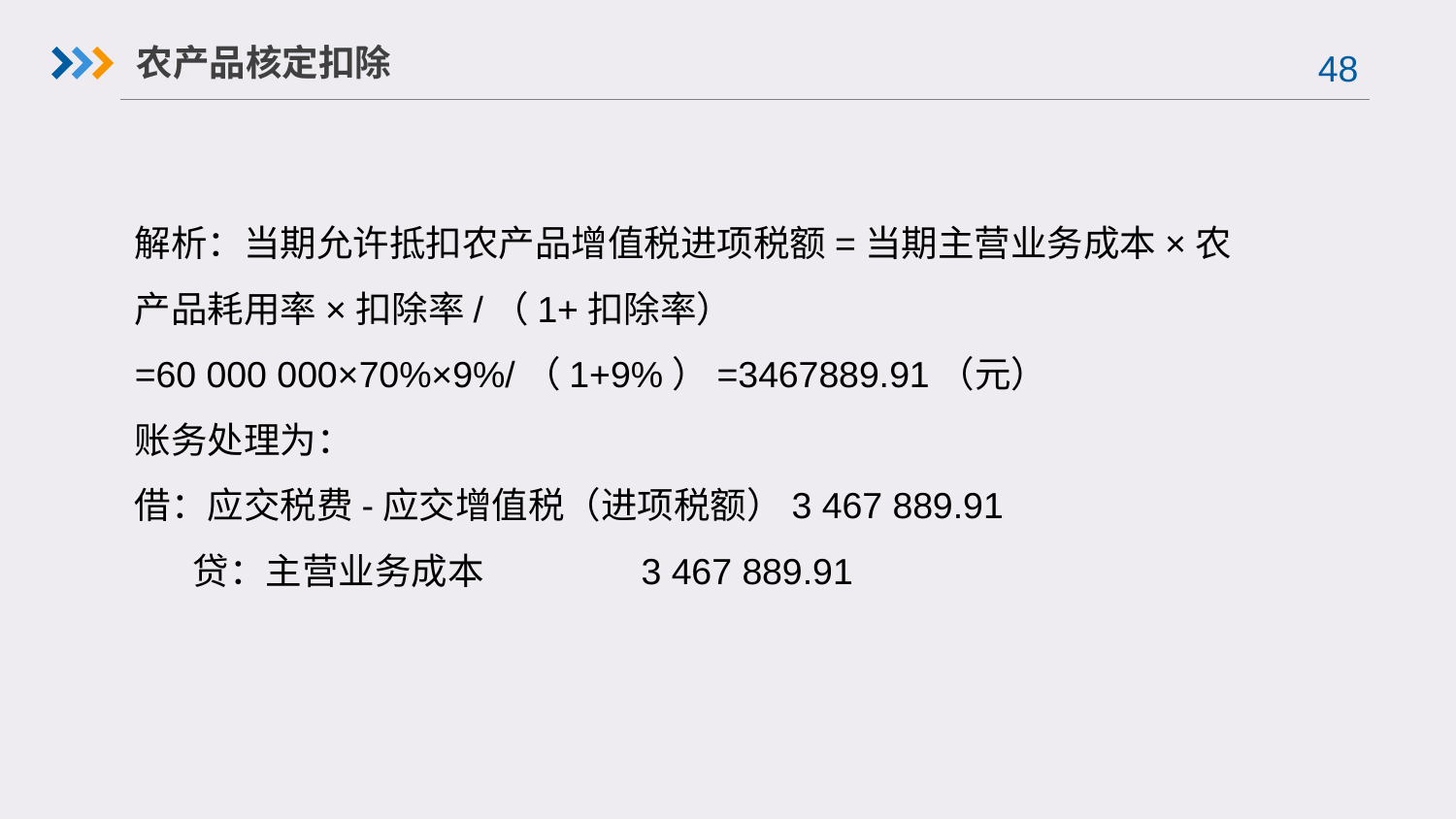

农产品核定扣除
解析：当期允许抵扣农产品增值税进项税额=当期主营业务成本×农产品耗用率×扣除率/（1+扣除率）
=60 000 000×70%×9%/（1+9%）=3467889.91（元）
账务处理为：
借：应交税费-应交增值税（进项税额）3 467 889.91
      贷：主营业务成本                  3 467 889.91